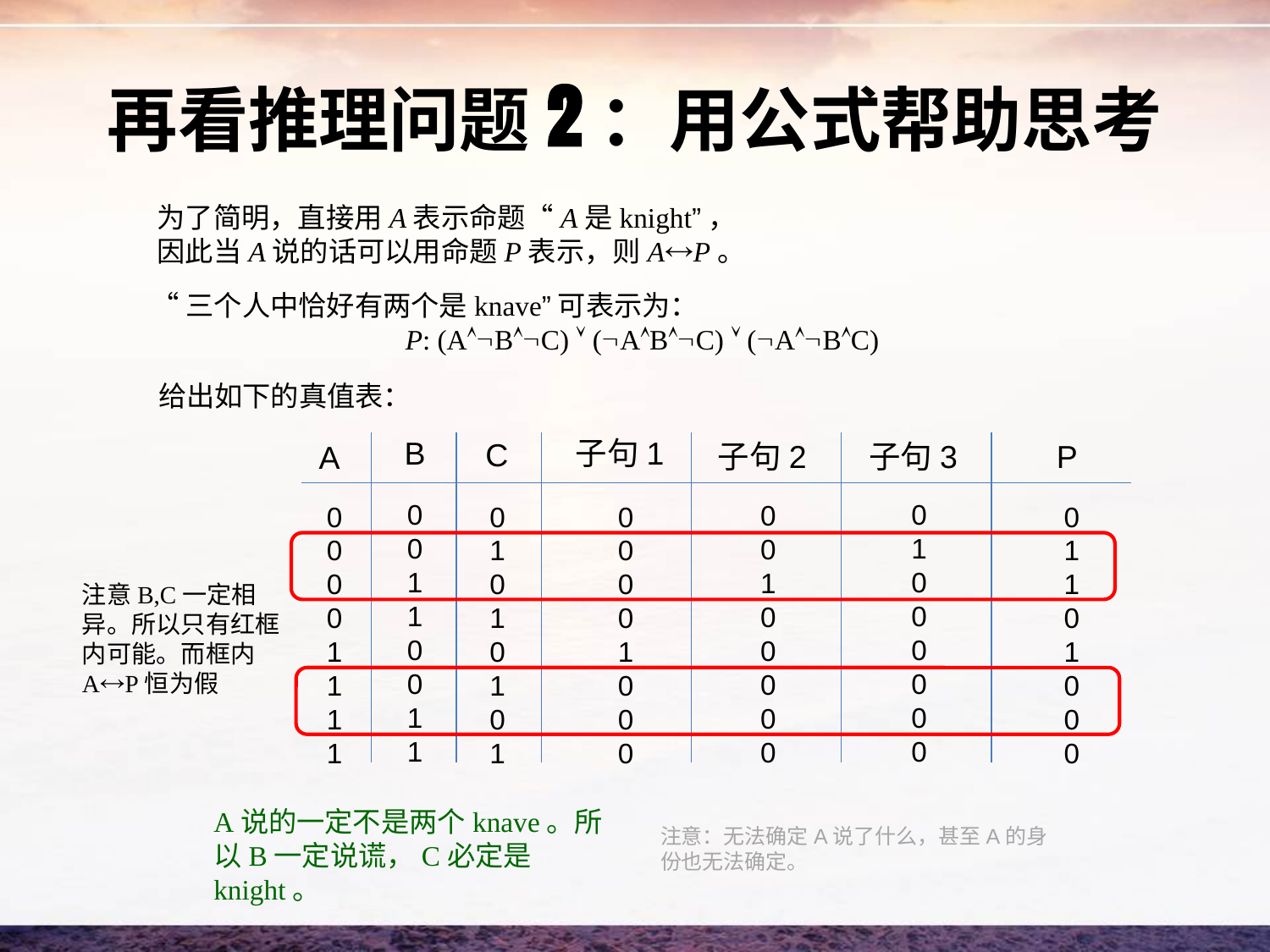

# 再看推理问题2：用公式帮助思考
为了简明，直接用A表示命题“A是knight”，
因此当A说的话可以用命题P表示，则A↔P。
“三个人中恰好有两个是knave”可表示为：
 P: (A∧¬B∧¬C) ∨ (¬A∧B∧¬C) ∨ (¬A∧¬B∧C)
给出如下的真值表：
B
子句1
C
子句2
子句3
P
A
0
0
1100
1
1
0
1
0
0
0
0
0
0
0
0
1
0
0
0
0
0
0
0
0
0
1
1
1
1
0
10
1
0
1
0
1
0
0
0
0
1
0
0
0
0
1
1
0
1
0
0
0

注意B,C一定相异。所以只有红框内可能。而框内A↔P恒为假

A说的一定不是两个knave。所以B一定说谎，C必定是knight。
注意：无法确定A说了什么，甚至A的身份也无法确定。